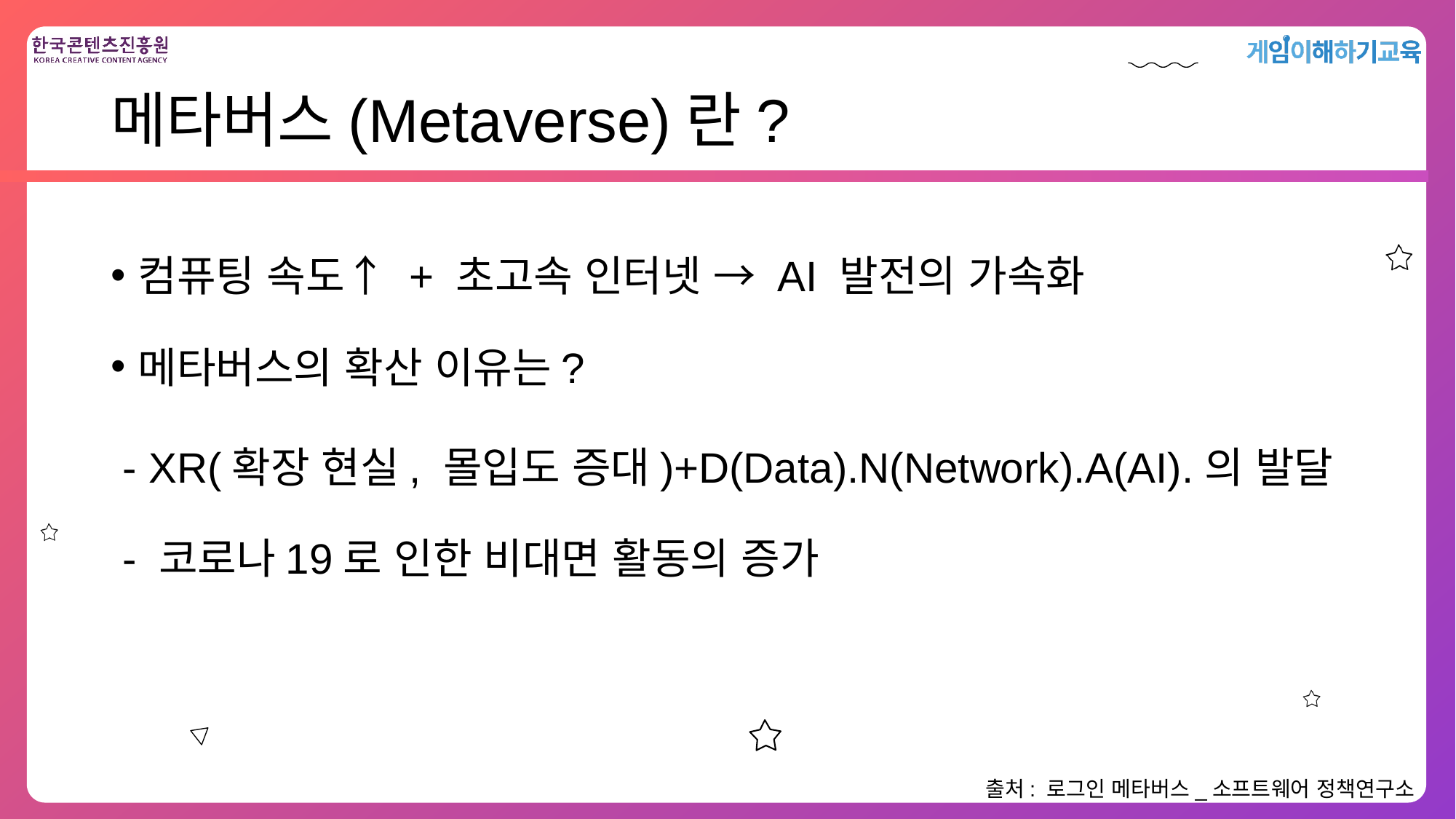

# 메타버스(Metaverse)란?
컴퓨팅 속도↑ + 초고속 인터넷 → AI 발전의 가속화
메타버스의 확산 이유는?

 - XR(확장 현실, 몰입도 증대)+D(Data).N(Network).A(AI).의 발달
 - 코로나19로 인한 비대면 활동의 증가
출처: 로그인 메타버스_소프트웨어 정책연구소